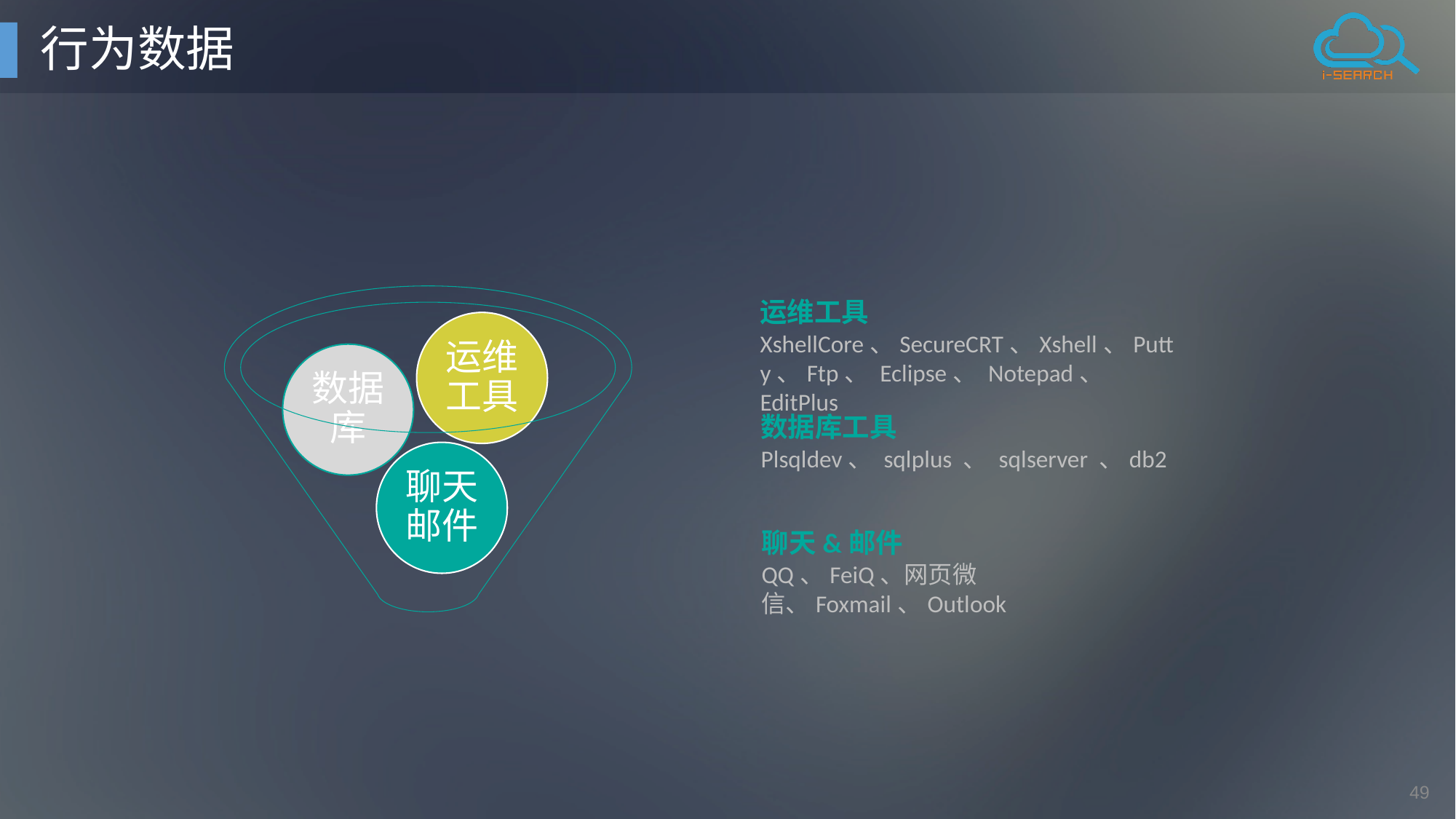

# 行为数据

运维工具

运维工具
XshellCore、SecureCRT、Xshell、Putty、Ftp、 Eclipse、 Notepad、 EditPlus
数据库
数据库工具
Plsqldev、 sqlplus 、 sqlserver 、db2
聊天邮件
聊天&邮件
QQ、FeiQ、网页微信、Foxmail、Outlook